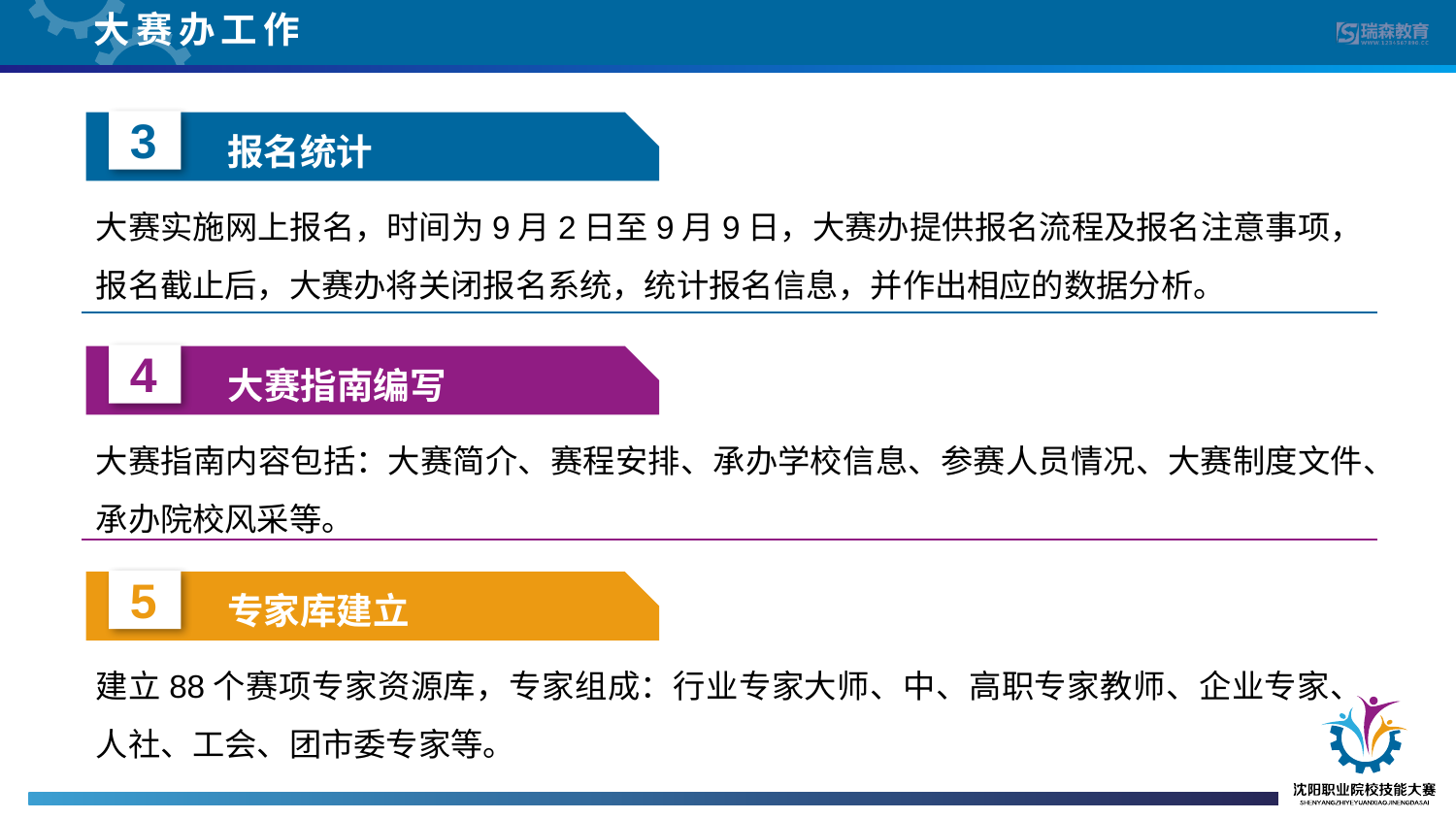

大赛办工作
3
报名统计

大赛实施网上报名，时间为9月2日至9月9日，大赛办提供报名流程及报名注意事项，报名截止后，大赛办将关闭报名系统，统计报名信息，并作出相应的数据分析。
4
大赛指南编写

大赛指南内容包括：大赛简介、赛程安排、承办学校信息、参赛人员情况、大赛制度文件、承办院校风采等。
5
专家库建立

建立88个赛项专家资源库，专家组成：行业专家大师、中、高职专家教师、企业专家、人社、工会、团市委专家等。